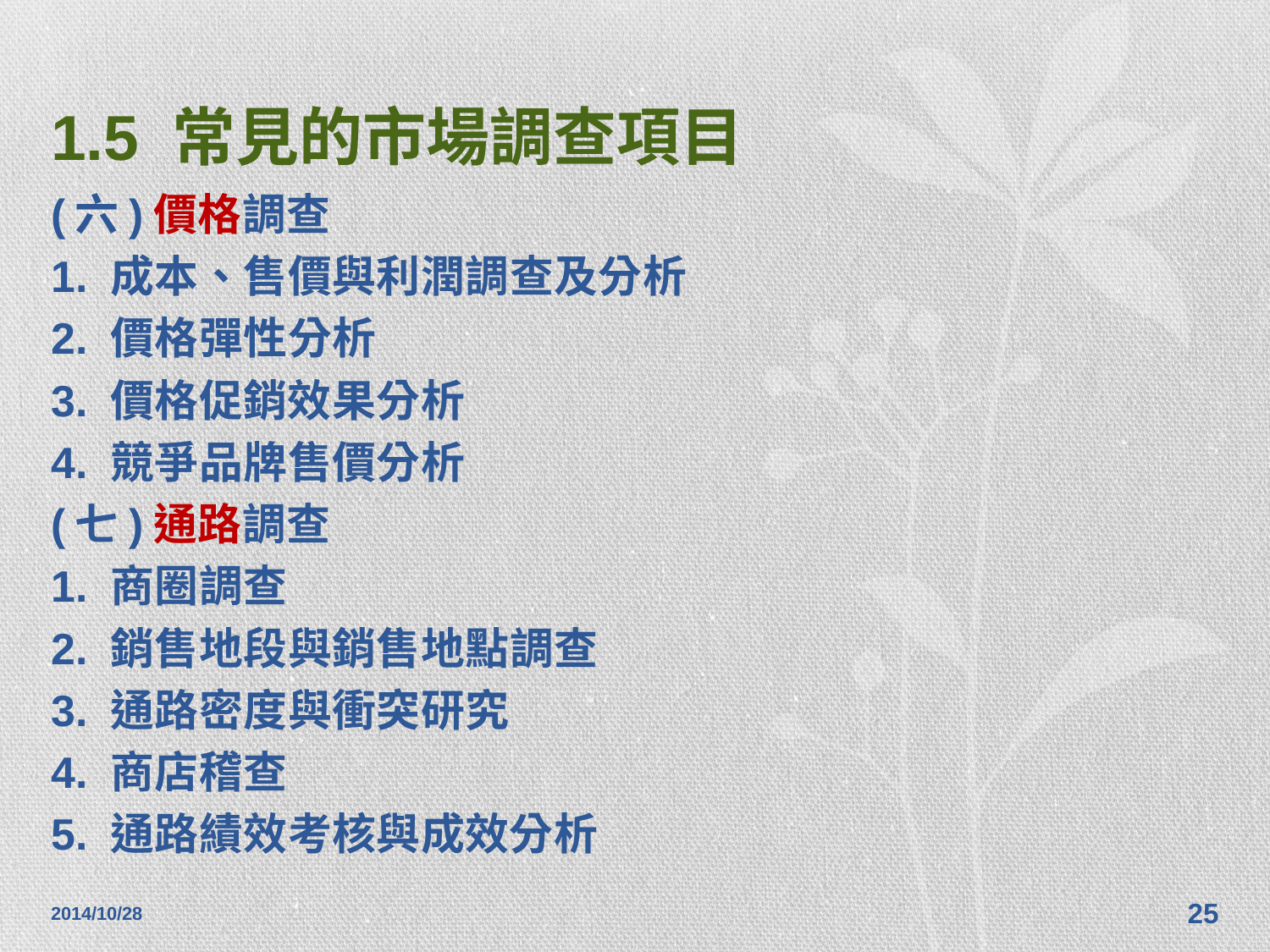

# 1.5 常見的市場調查項目
(六)價格調查
1. 成本、售價與利潤調查及分析
2. 價格彈性分析
3. 價格促銷效果分析
4. 競爭品牌售價分析
(七)通路調查
1. 商圈調查
2. 銷售地段與銷售地點調查
3. 通路密度與衝突研究
4. 商店稽查
5. 通路績效考核與成效分析

2014/10/28
25